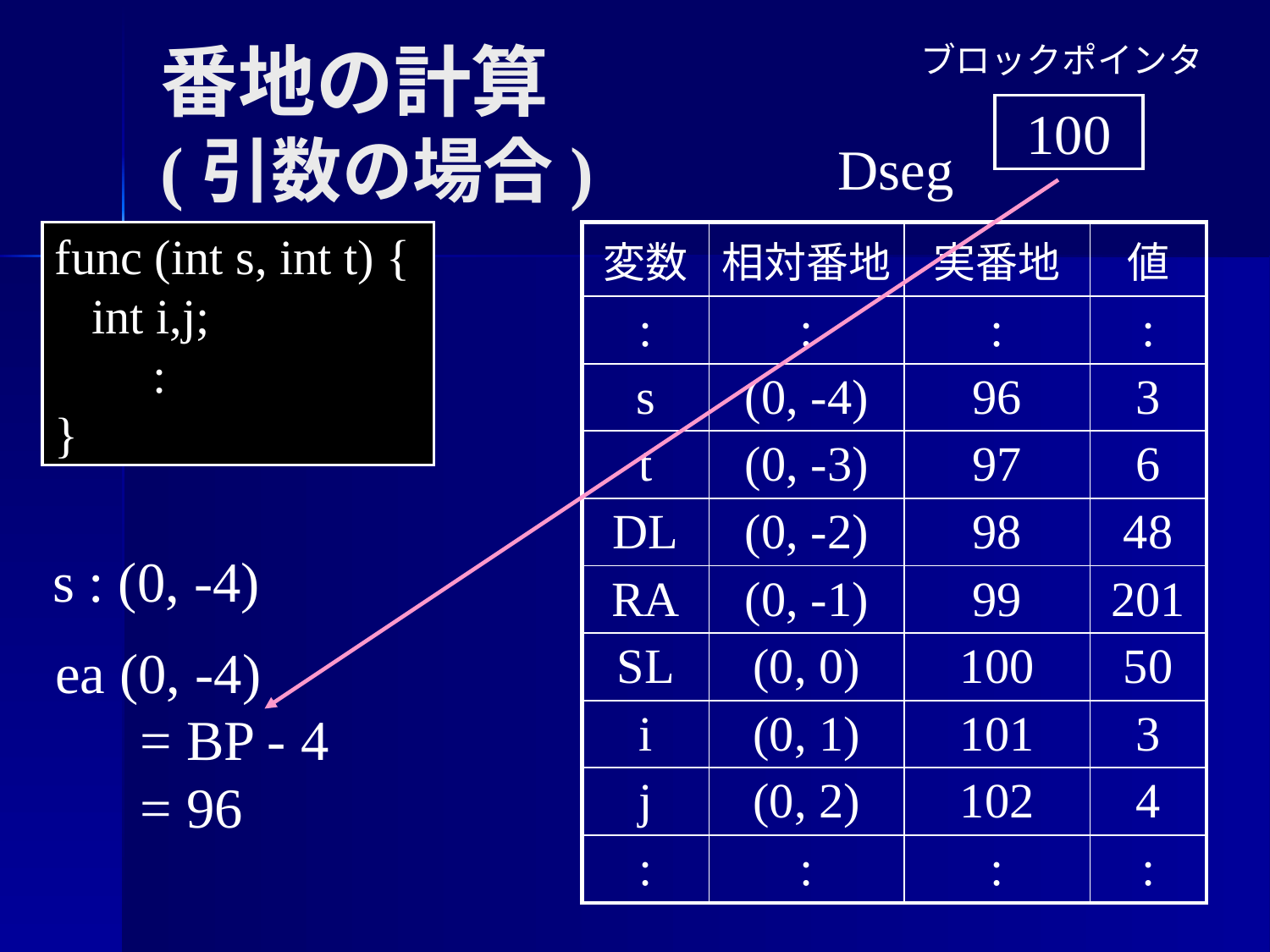

ブロックポインタ
番地の計算
(引数の場合)
100
Dseg

func (int s, int t) {
   int i,j;
        :
}
| 変数 | 相対番地 | 実番地 | 値 |
| --- | --- | --- | --- |
| : | : | : | : |
| s | (0, -4) | 96 | 3 |
| t | (0, -3) | 97 | 6 |
| DL | (0, -2) | 98 | 48 |
| RA | (0, -1) | 99 | 201 |
| SL | (0, 0) | 100 | 50 |
| i | (0, 1) | 101 | 3 |
| j | (0, 2) | 102 | 4 |
| : | : | : | : |
s : (0, -4)
ea (0, -4)
      = BP - 4
      = 96